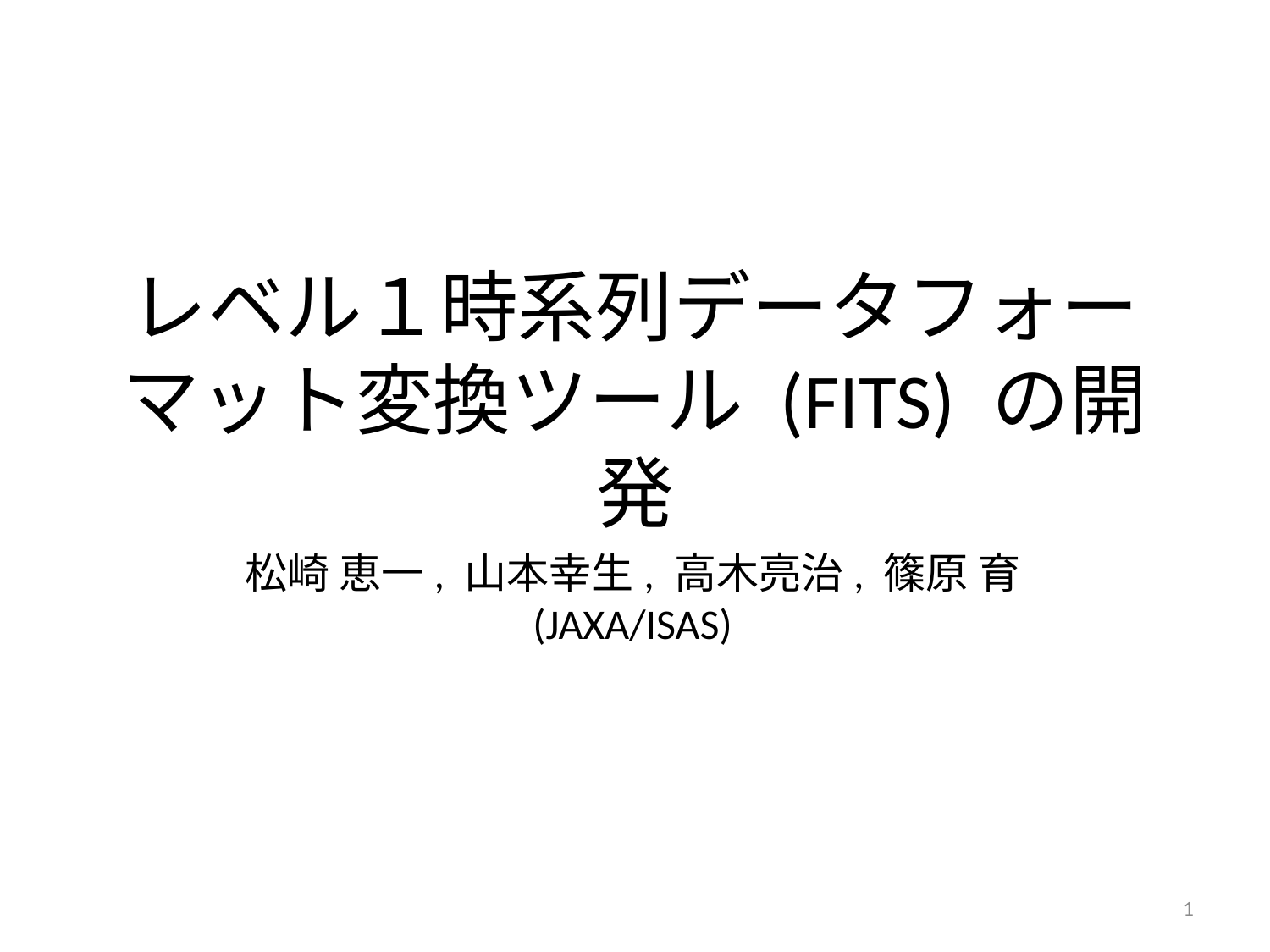

# レベル１時系列データフォーマット変換ツール (FITS) の開発
松崎 恵一, 山本幸生, 高木亮治, 篠原 育 (JAXA/ISAS)
1